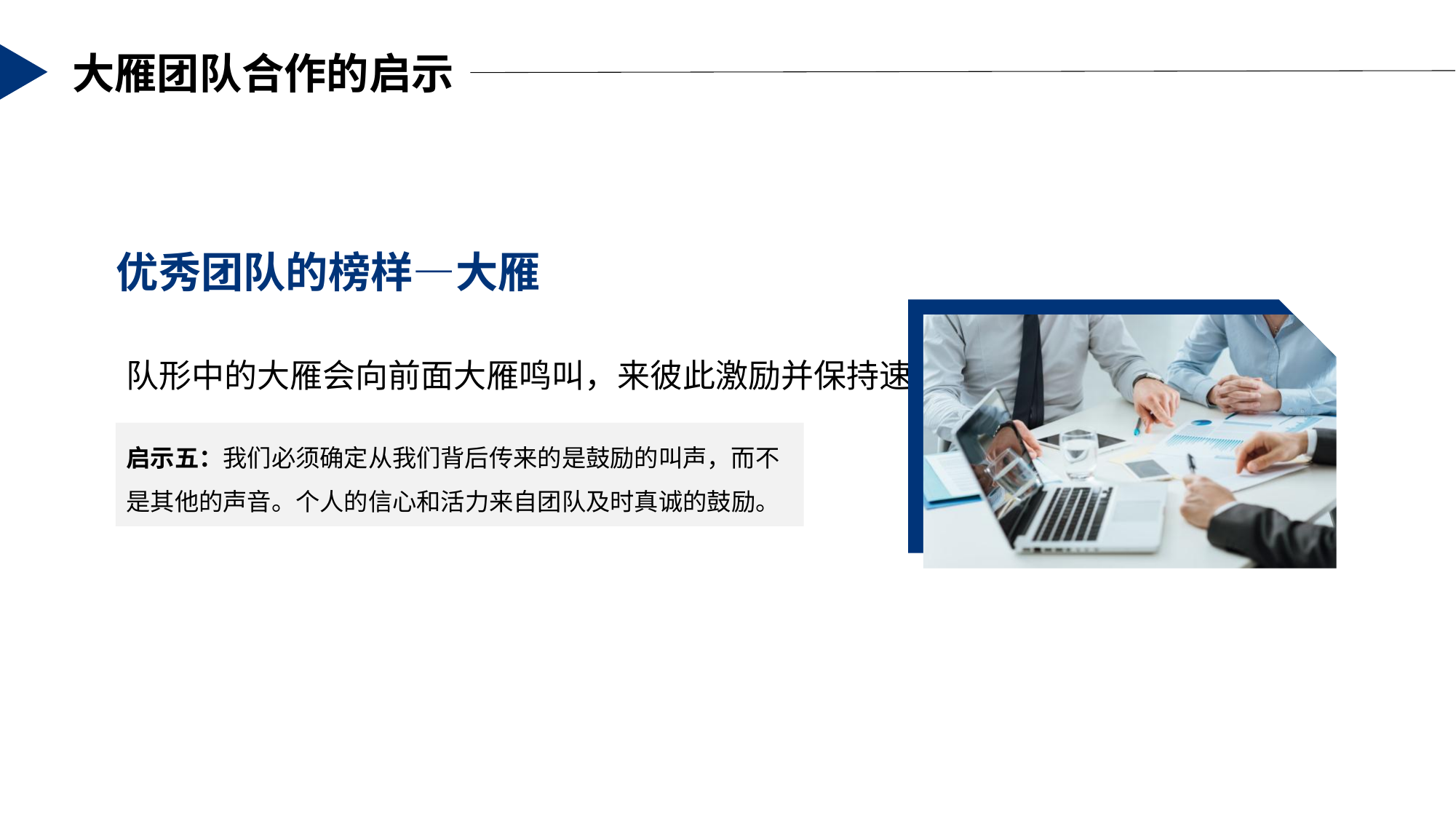

优秀团队的榜样—大雁

队形中的大雁会向前面大雁鸣叫，来彼此激励并保持速度
启示五：我们必须确定从我们背后传来的是鼓励的叫声，而不是其他的声音。个人的信心和活力来自团队及时真诚的鼓励。